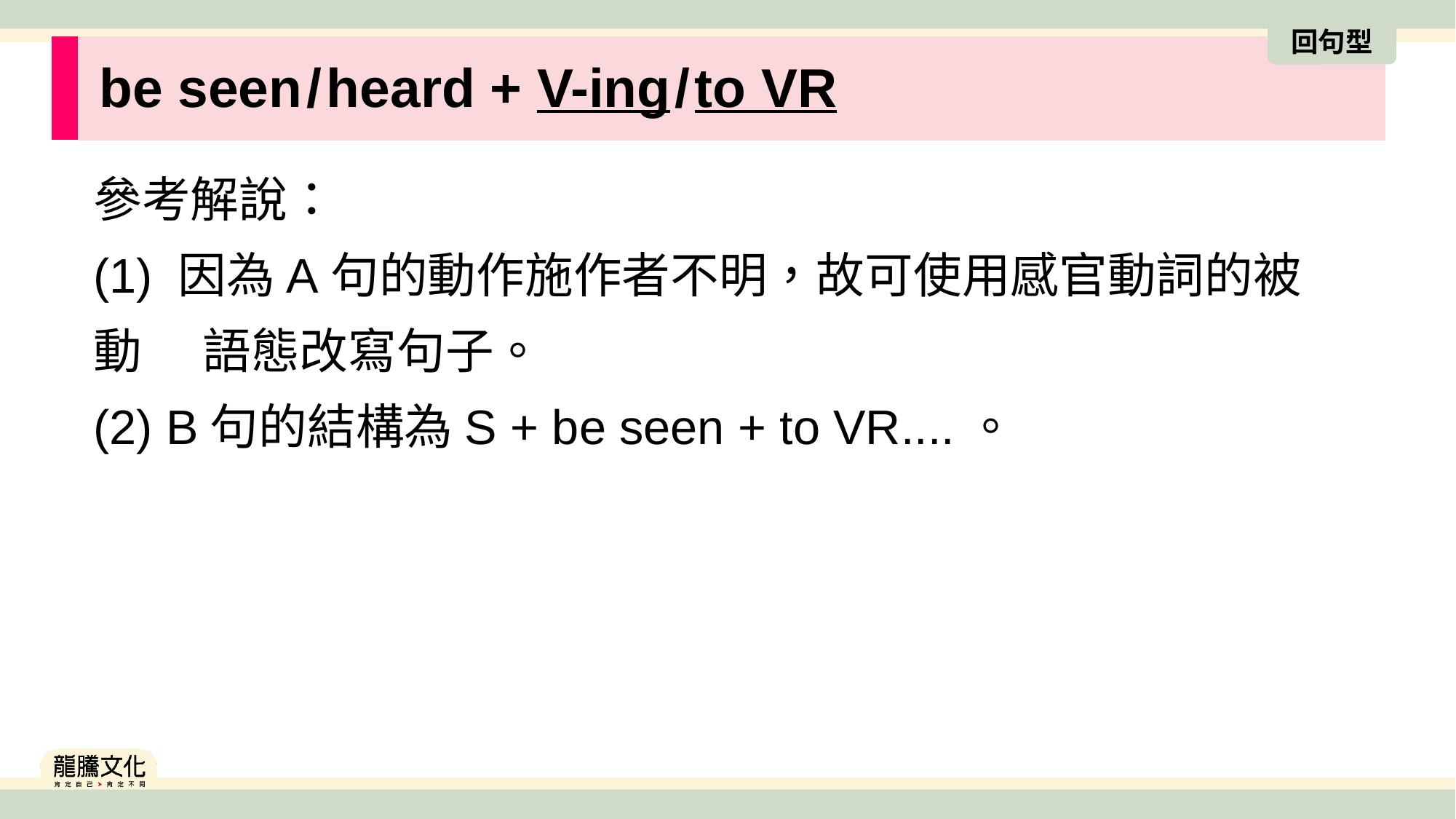

回句型
|  | be seen/heard + V-ing/to VR |
| --- | --- |
	參考解說：
(1) 因為A句的動作施作者不明，故可使用感官動詞的被動	語態改寫句子。
(2) B句的結構為S + be seen + to VR....。